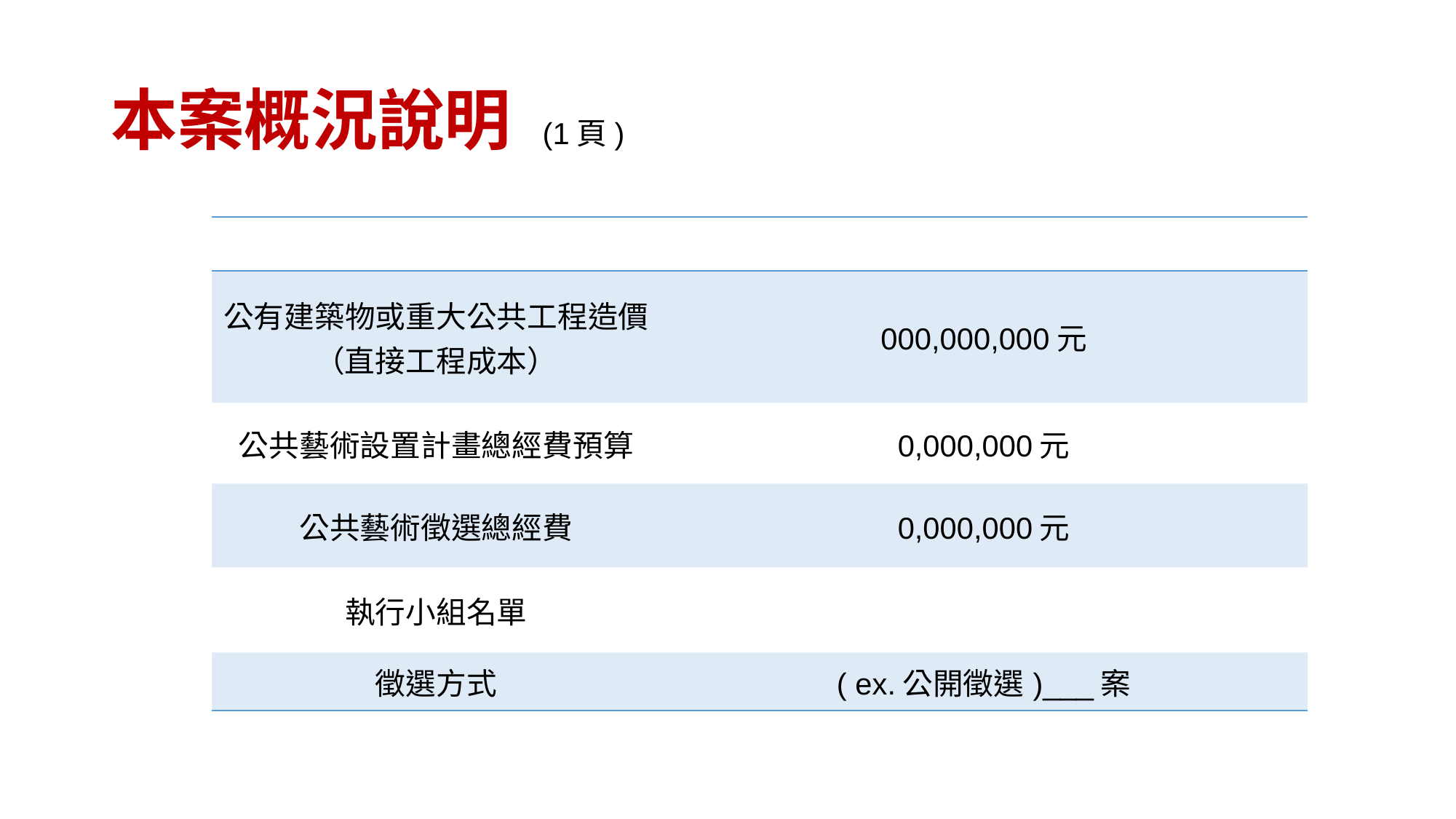

# 本案概況說明 (1頁)
|  |  |
| --- | --- |
| 公有建築物或重大公共工程造價（直接工程成本） | 000,000,000元 |
| 公共藝術設置計畫總經費預算 | 0,000,000元 |
| 公共藝術徵選總經費 | 0,000,000元 |
| 執行小組名單 |  |
| 徵選方式 | ( ex.公開徵選)\_\_\_案 |